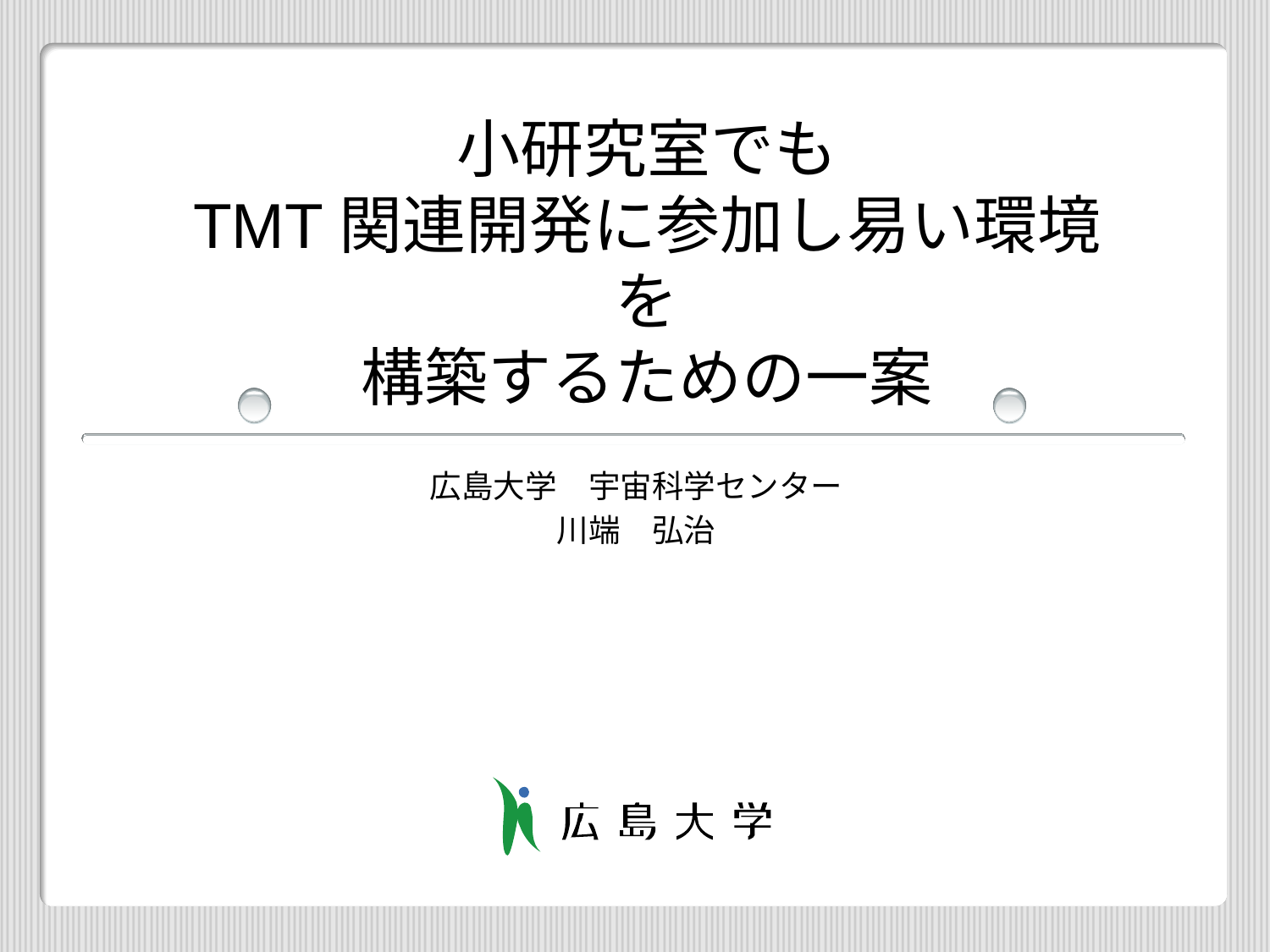

# 小研究室でも TMT関連開発に参加し易い環境を 構築するための一案
広島大学　宇宙科学センター
川端　弘治